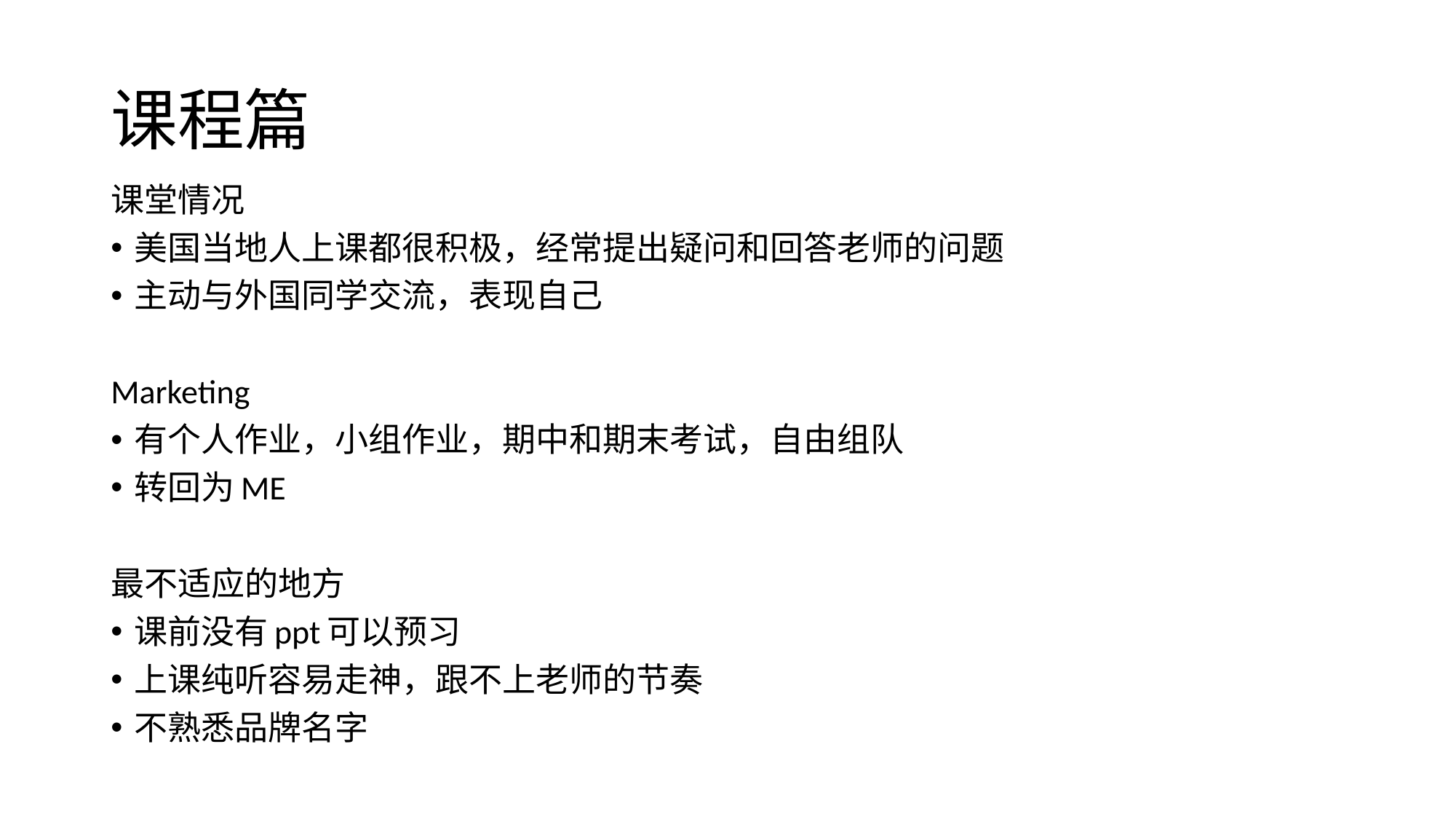

# 课程篇
课堂情况
美国当地人上课都很积极，经常提出疑问和回答老师的问题
主动与外国同学交流，表现自己

Marketing
有个人作业，小组作业，期中和期末考试，自由组队
转回为ME

最不适应的地方
课前没有ppt可以预习
上课纯听容易走神，跟不上老师的节奏
不熟悉品牌名字